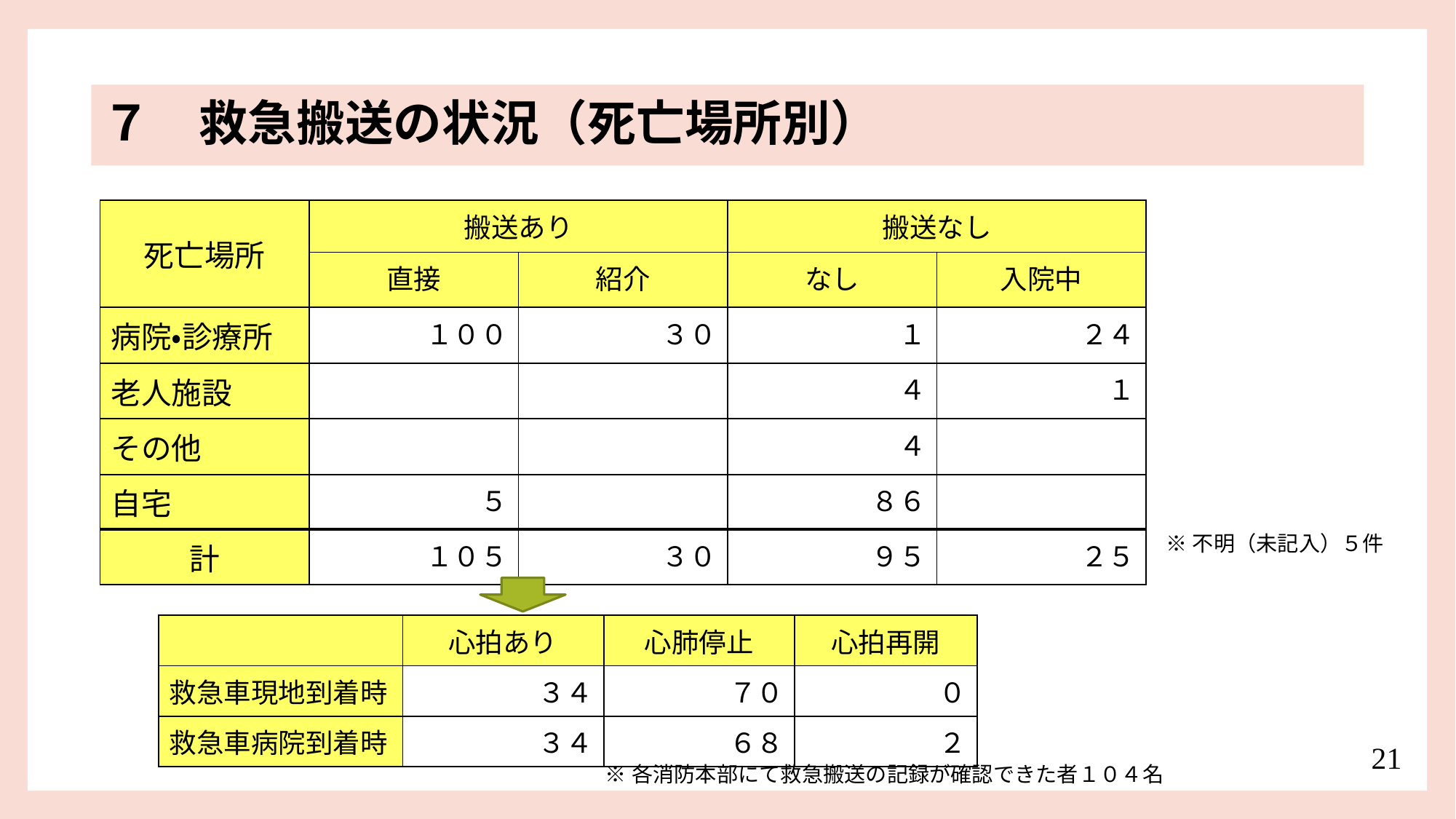

７　救急搬送の状況（死亡場所別）
| 死亡場所 | 搬送あり |  | 搬送なし |  |
| --- | --- | --- | --- | --- |
|  | 直接 | 紹介 | なし | 入院中 |
| 病院・診療所 | １００ | ３０ | １ | ２４ |
| 老人施設 |  |  | ４ | １ |
| その他 |  |  | ４ |  |
| 自宅 | ５ |  | ８６ |  |
| 計 | １０５ | ３０ | ９５ | ２５ |
※不明（未記入）５件

|  | 心拍あり | 心肺停止 | 心拍再開 |
| --- | --- | --- | --- |
| 救急車現地到着時 | ３４ | ７０ | ０ |
| 救急車病院到着時 | ３４ | ６８ | ２ |
21
※各消防本部にて救急搬送の記録が確認できた者１０４名